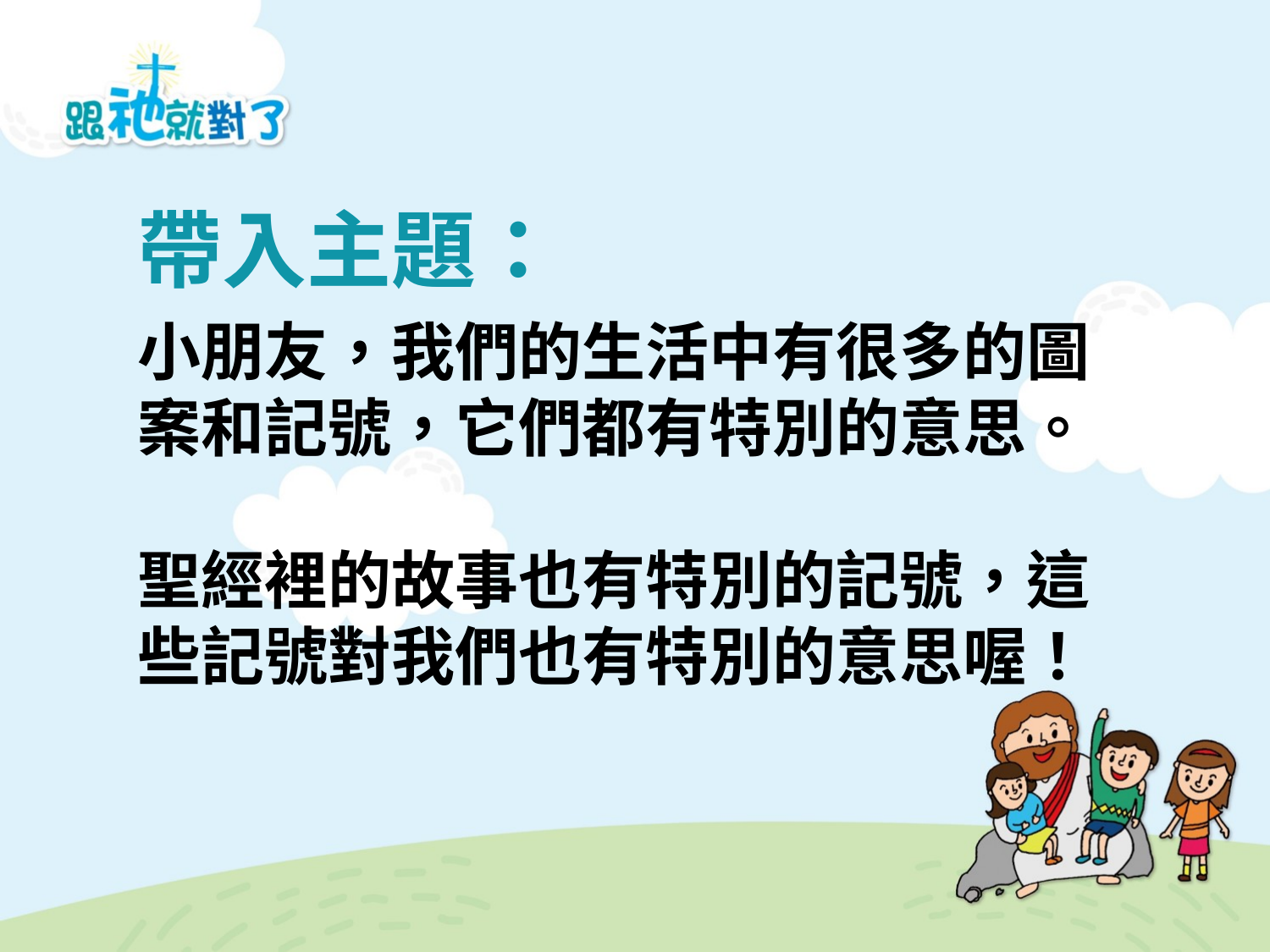

帶入主題：
小朋友，我們的生活中有很多的圖案和記號，它們都有特別的意思。

聖經裡的故事也有特別的記號，這些記號對我們也有特別的意思喔！